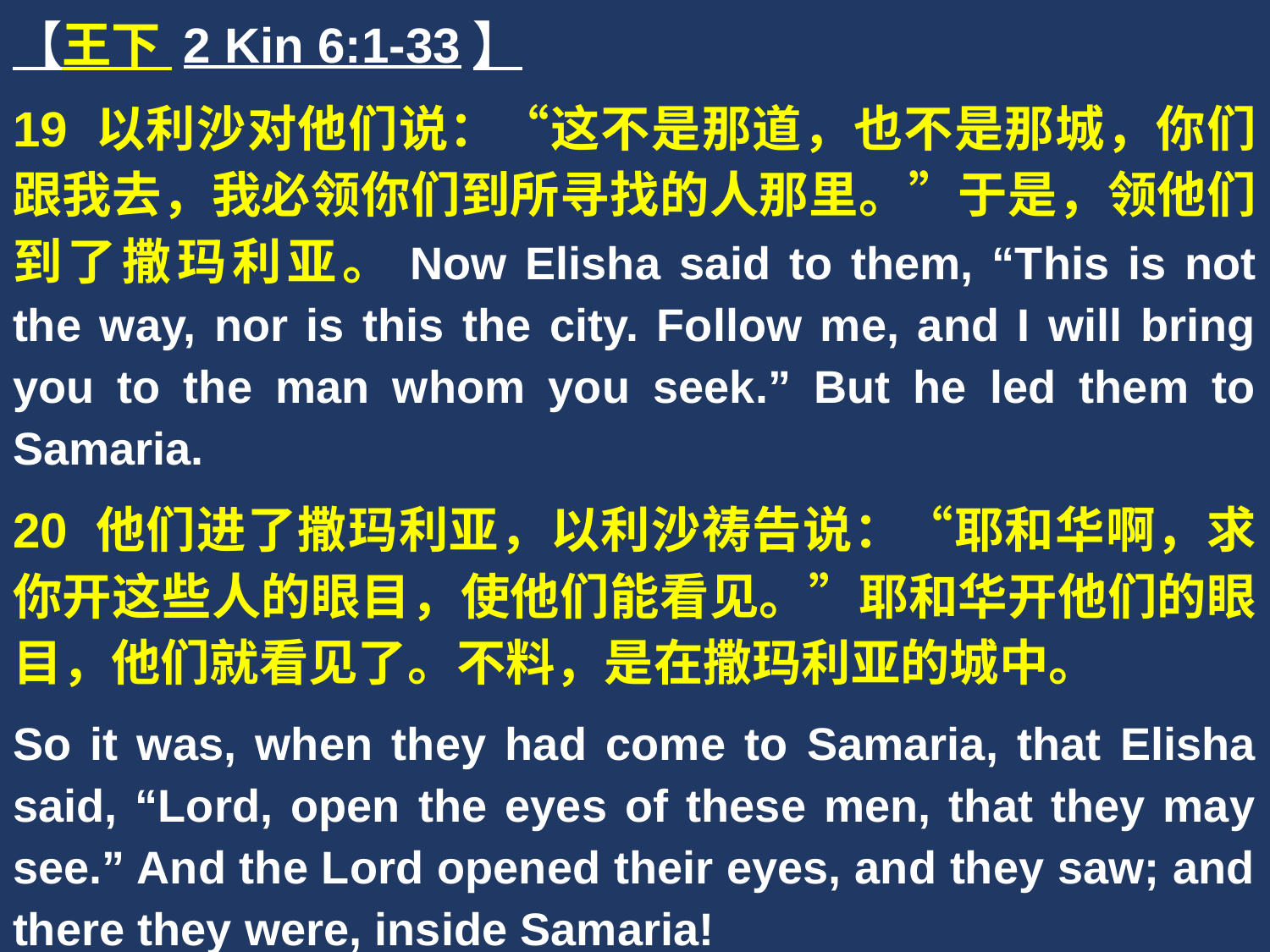

【王下 2 Kin 6:1-33】
19 以利沙对他们说：“这不是那道，也不是那城，你们跟我去，我必领你们到所寻找的人那里。”于是，领他们到了撒玛利亚。Now Elisha said to them, “This is not the way, nor is this the city. Follow me, and I will bring you to the man whom you seek.” But he led them to Samaria.
20 他们进了撒玛利亚，以利沙祷告说：“耶和华啊，求你开这些人的眼目，使他们能看见。”耶和华开他们的眼目，他们就看见了。不料，是在撒玛利亚的城中。
So it was, when they had come to Samaria, that Elisha said, “Lord, open the eyes of these men, that they may see.” And the Lord opened their eyes, and they saw; and there they were, inside Samaria!